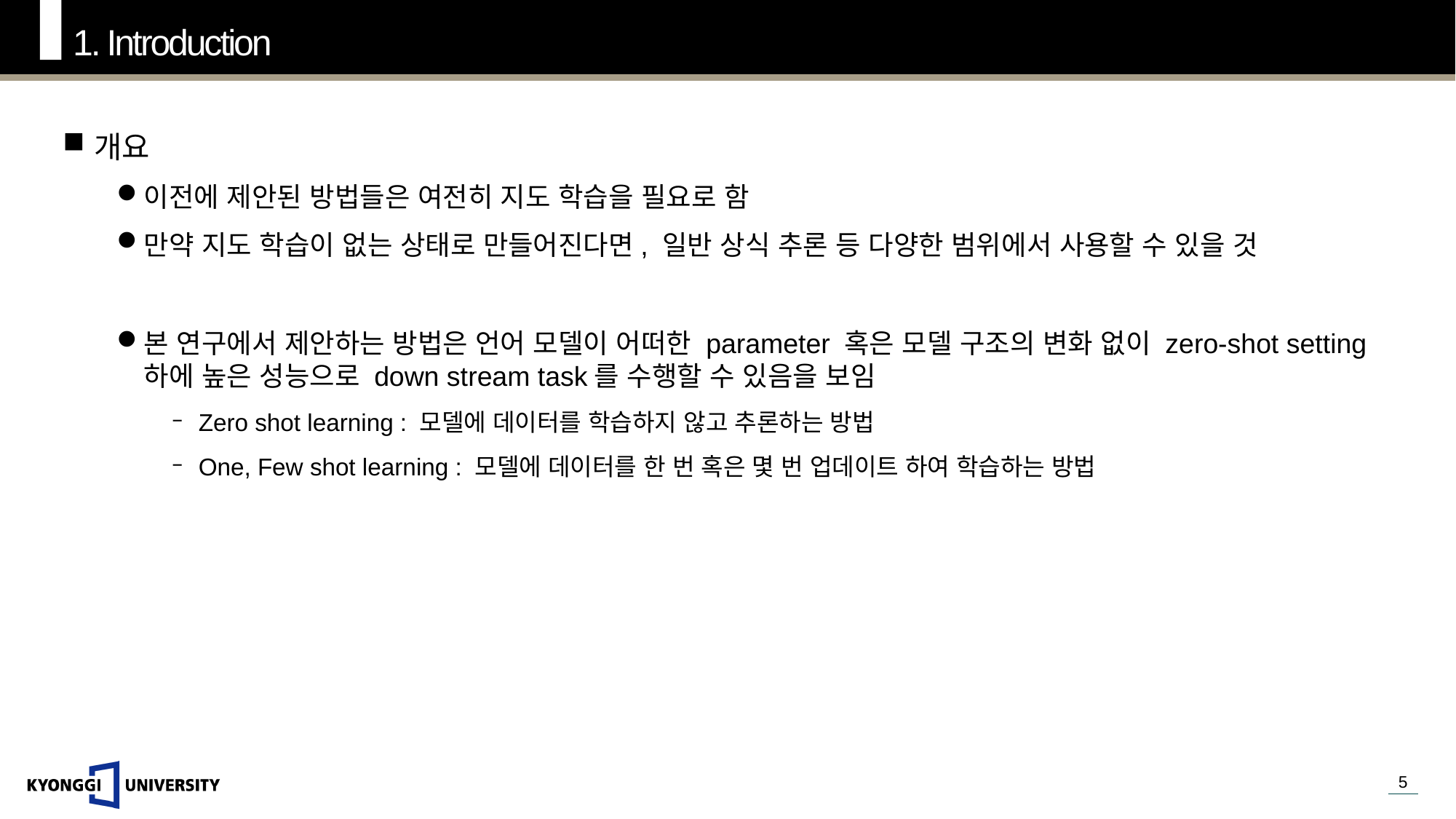

1. Introduction
개요
이전에 제안된 방법들은 여전히 지도 학습을 필요로 함
만약 지도 학습이 없는 상태로 만들어진다면, 일반 상식 추론 등 다양한 범위에서 사용할 수 있을 것

본 연구에서 제안하는 방법은 언어 모델이 어떠한 parameter 혹은 모델 구조의 변화 없이 zero-shot setting 하에 높은 성능으로 down stream task를 수행할 수 있음을 보임
Zero shot learning : 모델에 데이터를 학습하지 않고 추론하는 방법
One, Few shot learning : 모델에 데이터를 한 번 혹은 몇 번 업데이트 하여 학습하는 방법